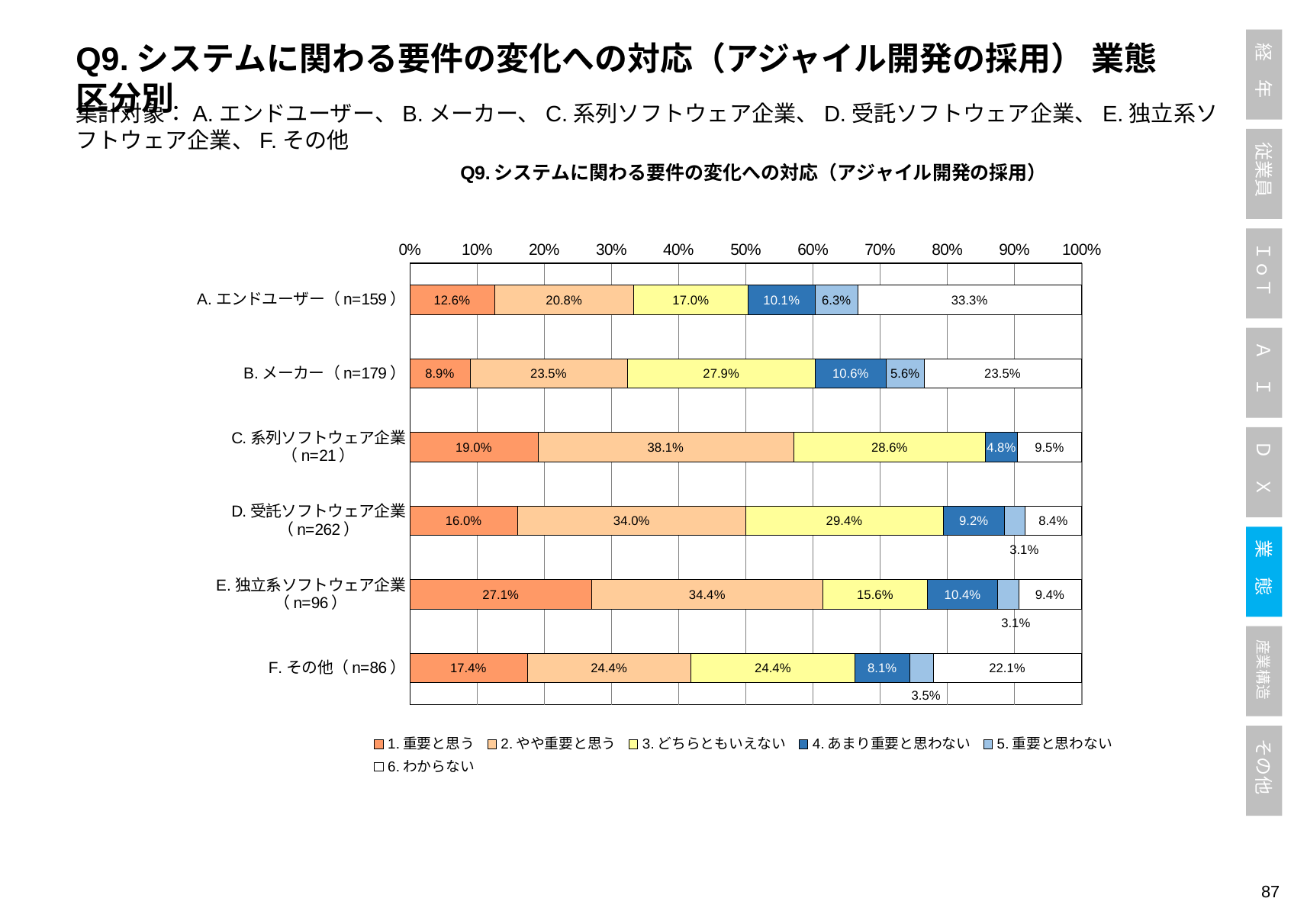

Q9.システムに関わる要件の変化への対応（アジャイル開発の採用） 業態区分別
集計対象：A.エンドユーザー、B.メーカー、C.系列ソフトウェア企業、D.受託ソフトウェア企業、E.独立系ソフトウェア企業、F.その他

### Chart: Q9.システムに関わる要件の変化への対応（アジャイル開発の採用）

| Category | 1.重要と思う | 2.やや重要と思う | 3.どちらともいえない | 4.あまり重要と思わない | 5.重要と思わない | 6.わからない |
|---|---|---|---|---|---|---|
| A.エンドユーザー（n=159） | 0.12578616352201258 | 0.20754716981132076 | 0.16981132075471697 | 0.10062893081761007 | 0.06289308176100629 | 0.3333333333333333 |
| B.メーカー（n=179） | 0.0893854748603352 | 0.2346368715083799 | 0.27932960893854747 | 0.10614525139664804 | 0.055865921787709494 | 0.2346368715083799 |
| C.系列ソフトウェア企業（n=21） | 0.19047619047619047 | 0.38095238095238093 | 0.2857142857142857 | 0.047619047619047616 | 0.0 | 0.09523809523809523 |
| D.受託ソフトウェア企業（n=262） | 0.16030534351145037 | 0.33969465648854963 | 0.29389312977099236 | 0.0916030534351145 | 0.030534351145038167 | 0.08396946564885496 |
| E.独立系ソフトウェア企業（n=96） | 0.2708333333333333 | 0.34375 | 0.15625 | 0.10416666666666667 | 0.03125 | 0.09375 |
| F.その他（n=86） | 0.1744186046511628 | 0.2441860465116279 | 0.2441860465116279 | 0.08139534883720931 | 0.03488372093023256 | 0.22093023255813954 |
87